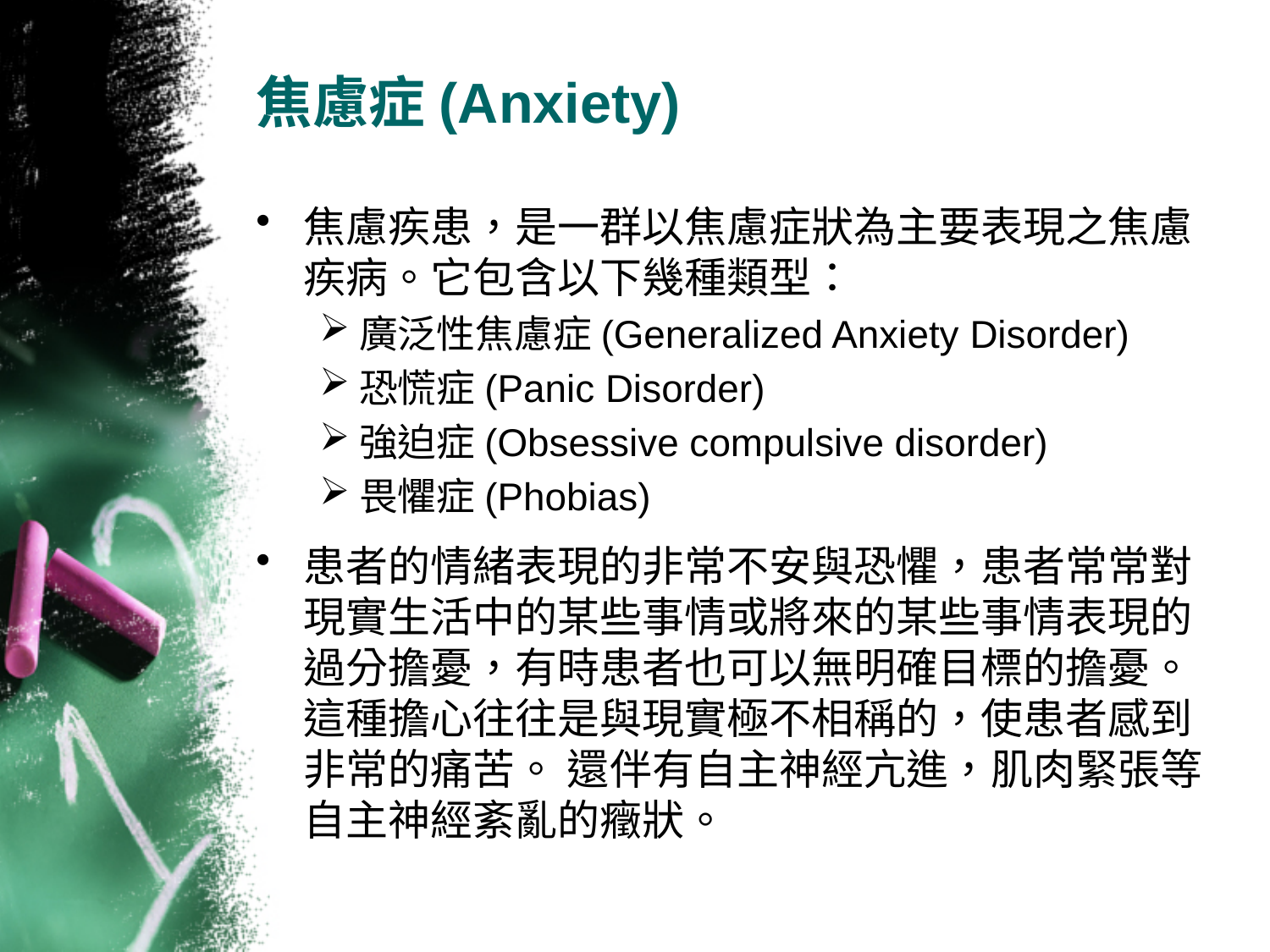

# 焦慮症(Anxiety)
焦慮疾患，是一群以焦慮症狀為主要表現之焦慮疾病。它包含以下幾種類型：
廣泛性焦慮症(Generalized Anxiety Disorder)
恐慌症(Panic Disorder)
強迫症(Obsessive compulsive disorder)
畏懼症(Phobias)
患者的情緒表現的非常不安與恐懼，患者常常對現實生活中的某些事情或將來的某些事情表現的過分擔憂，有時患者也可以無明確目標的擔憂。這種擔心往往是與現實極不相稱的，使患者感到非常的痛苦。 還伴有自主神經亢進，肌肉緊張等自主神經紊亂的癥狀。